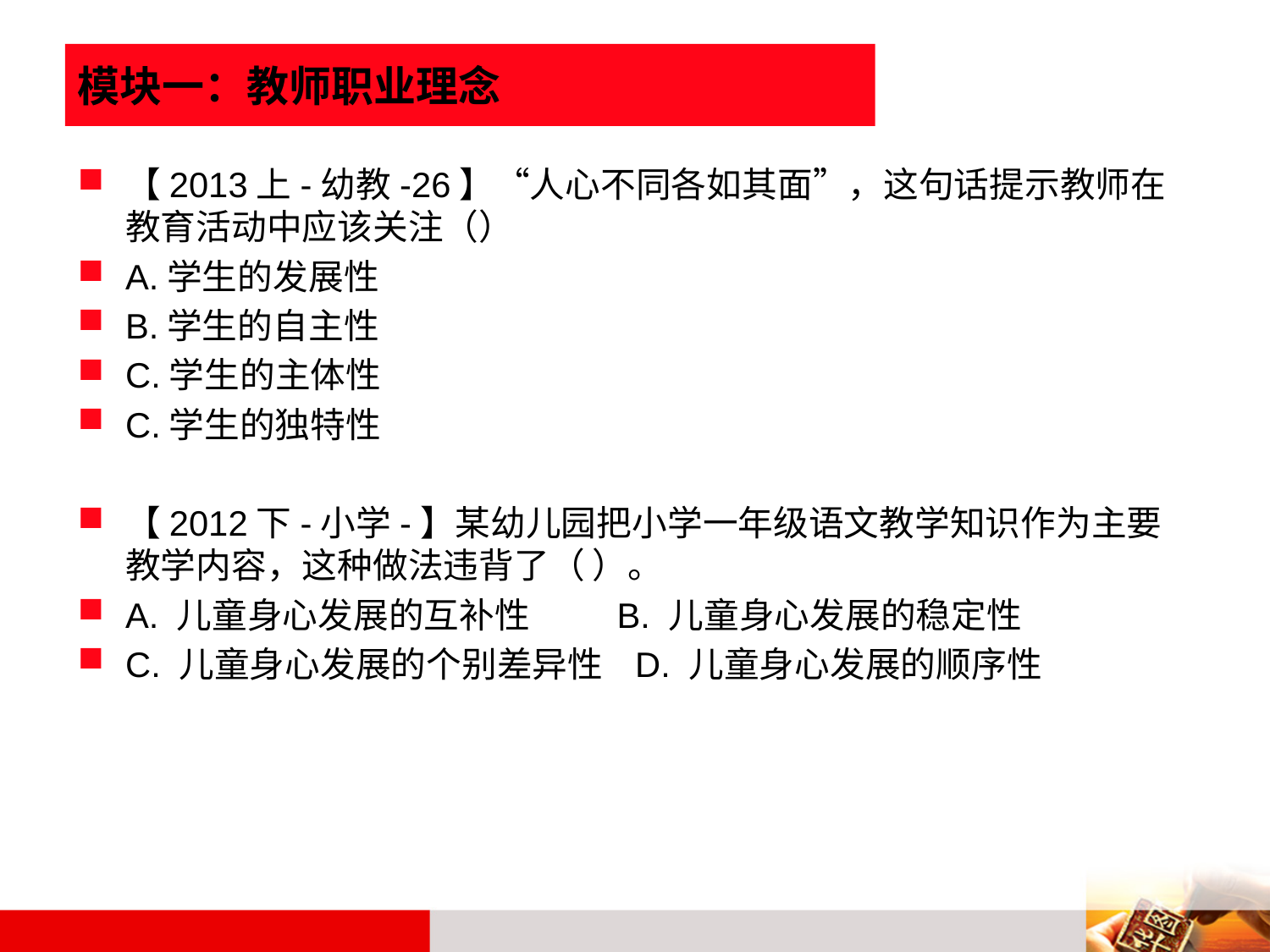

# 模块一：教师职业理念
【2013上-幼教-26】“人心不同各如其面”，这句话提示教师在教育活动中应该关注（）
A.学生的发展性
B.学生的自主性
C.学生的主体性
C.学生的独特性

【2012下-小学-】某幼儿园把小学一年级语文教学知识作为主要教学内容，这种做法违背了（ ）。
A. 儿童身心发展的互补性          B. 儿童身心发展的稳定性
C. 儿童身心发展的个别差异性   D. 儿童身心发展的顺序性